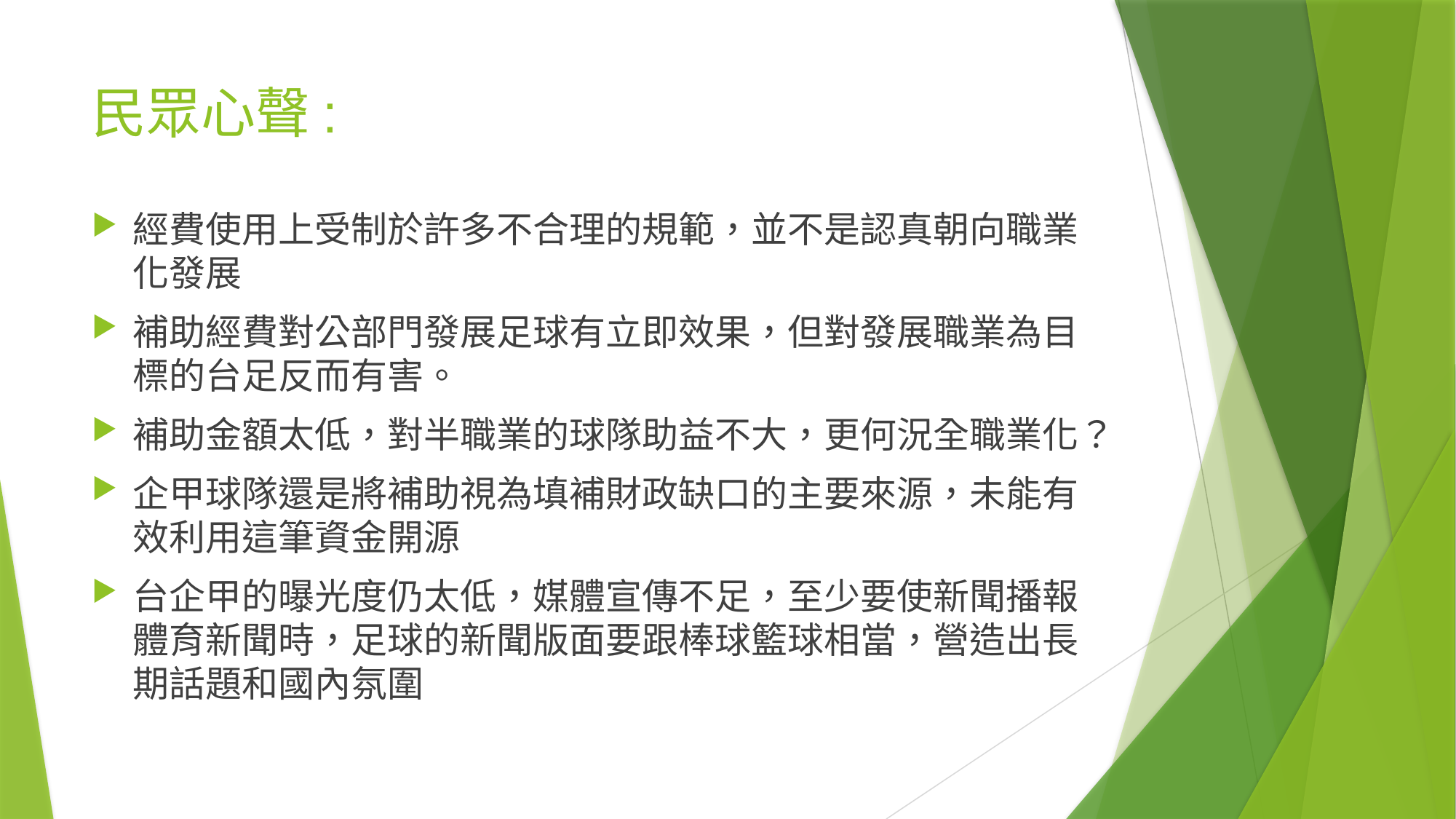

# 民眾心聲:
經費使用上受制於許多不合理的規範，並不是認真朝向職業化發展
補助經費對公部門發展足球有立即效果，但對發展職業為目標的台足反而有害。
補助金額太低，對半職業的球隊助益不大，更何況全職業化？
企甲球隊還是將補助視為填補財政缺口的主要來源，未能有效利用這筆資金開源
台企甲的曝光度仍太低，媒體宣傳不足，至少要使新聞播報體育新聞時，足球的新聞版面要跟棒球籃球相當，營造出長期話題和國內氛圍